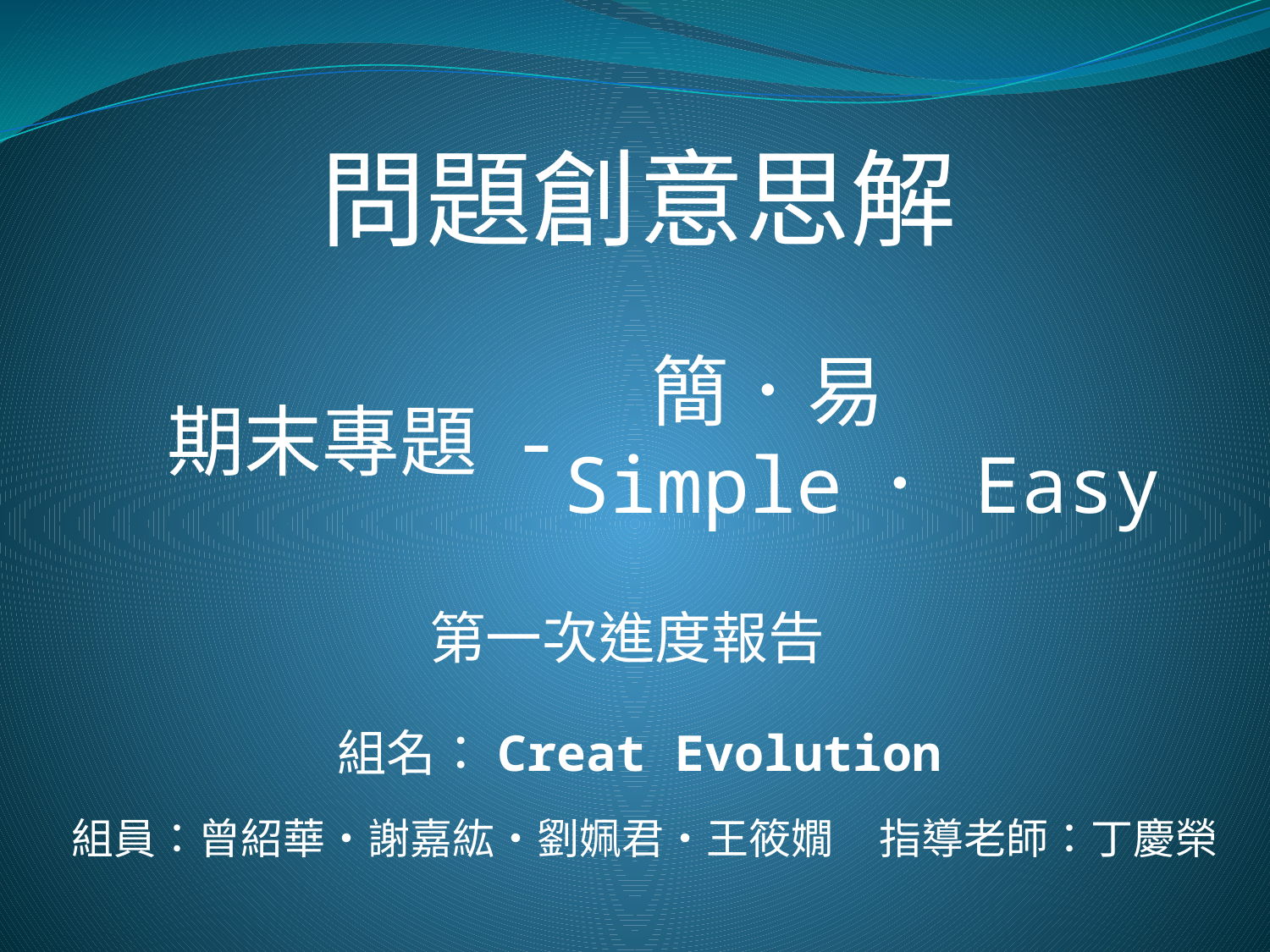

問題創意思解
    簡．易
Simple． Easy
#
期末專題 -

第一次進度報告
組名：Creat Evolution
組員：曾紹華‧謝嘉紘‧劉姵君‧王筱嫺
指導老師：丁慶榮